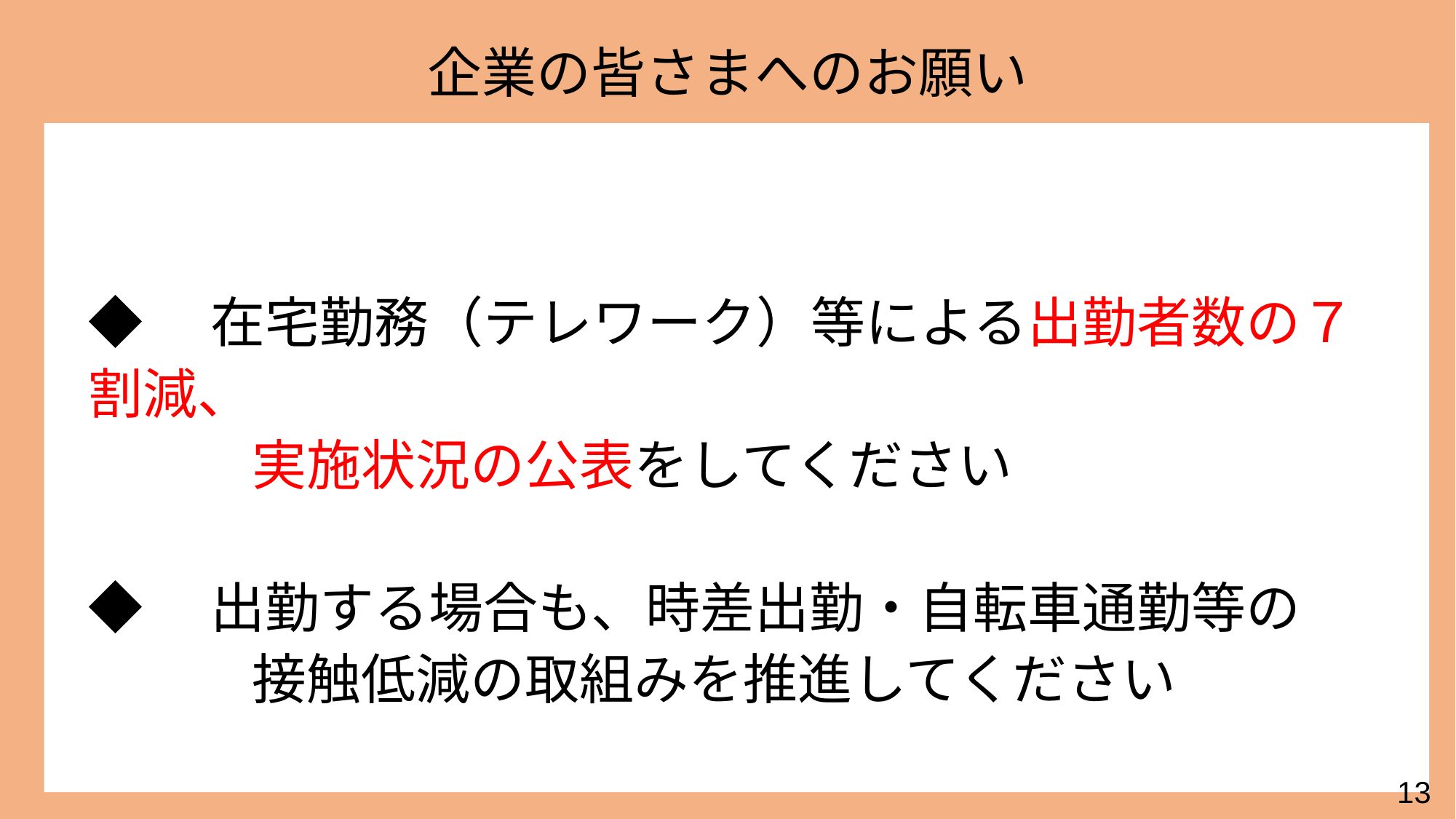

企業の皆さまへのお願い

◆　在宅勤務（テレワーク）等による出勤者数の７割減、
　　　実施状況の公表をしてください

◆　出勤する場合も、時差出勤・自転車通勤等の
　　　接触低減の取組みを推進してください

13